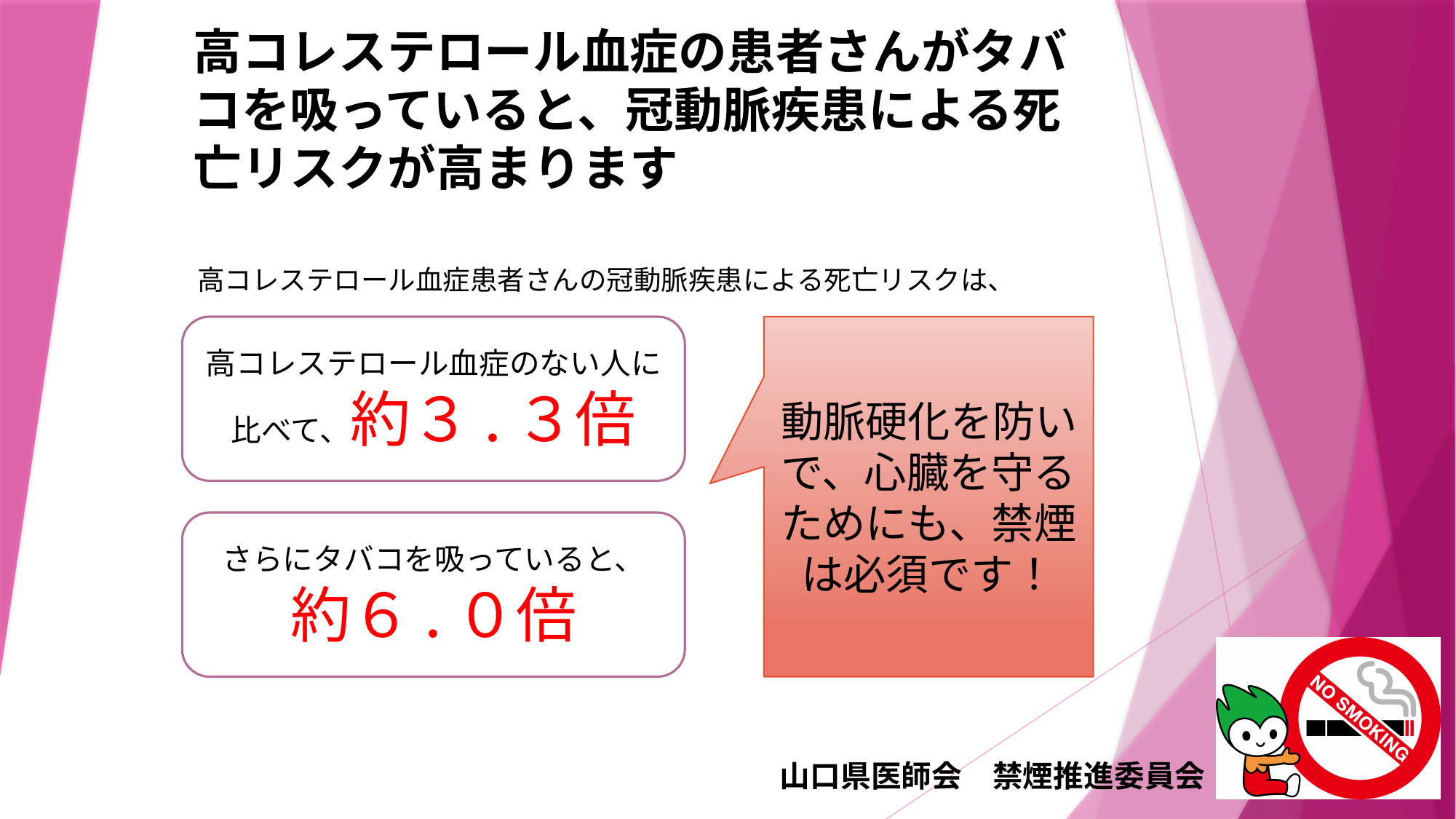

# 高コレステロール血症の患者さんがタバコを吸っていると、冠動脈疾患による死亡リスクが高まります
高コレステロール血症患者さんの冠動脈疾患による死亡リスクは、

高コレステロール血症のない人に比べて、約３.３倍
動脈硬化を防いで、心臓を守るためにも、禁煙は必須です！
さらにタバコを吸っていると、約６.０倍